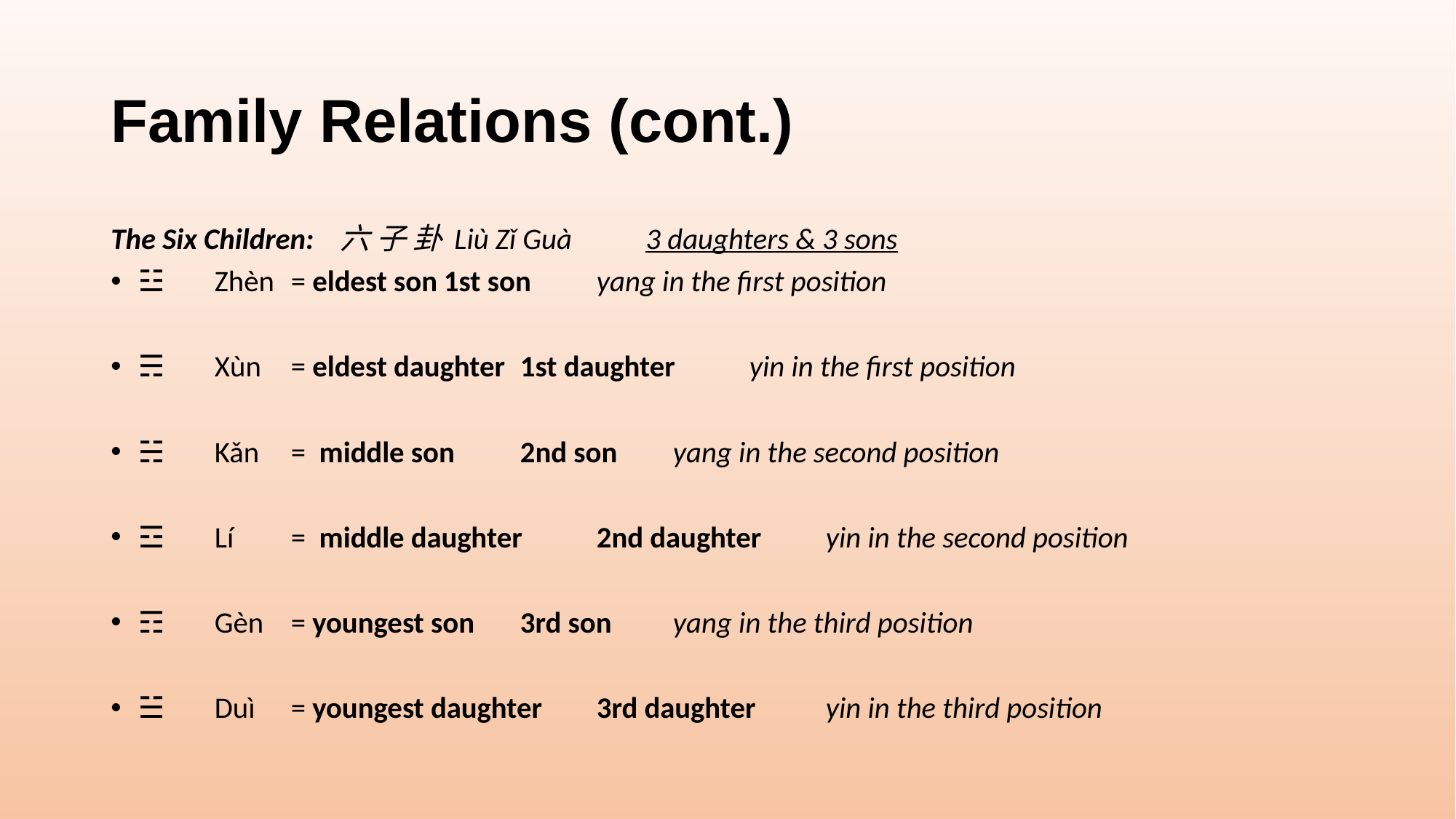

# Family Relations (cont.)
The Six Children:	六 子 卦 Liù Zǐ Guà	3 daughters & 3 sons
☳	Zhèn	= eldest son		1st son		yang in the first position

☴	Xùn	= eldest daughter	1st daughter	yin in the first position

☵	Kǎn	=  middle son		2nd son		yang in the second position

☲	Lí	=  middle daughter	2nd daughter	yin in the second position

☶	Gèn	= youngest son		3rd son		yang in the third position

☱	Duì	= youngest daughter	3rd daughter	yin in the third position